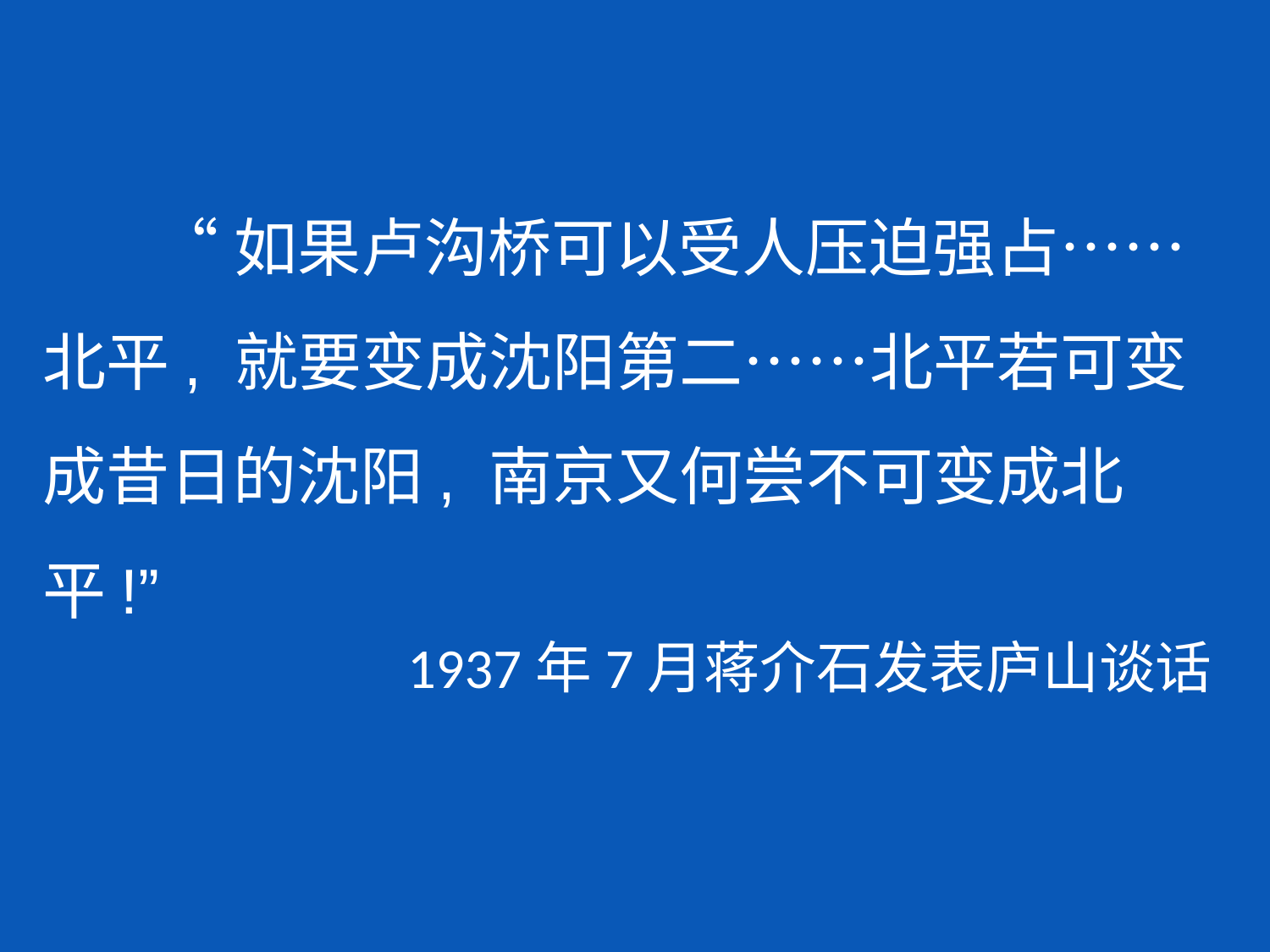

“如果卢沟桥可以受人压迫强占…… 北平, 就要变成沈阳第二……北平若可变成昔日的沈阳, 南京又何尝不可变成北平!”
1937年7月蒋介石发表庐山谈话